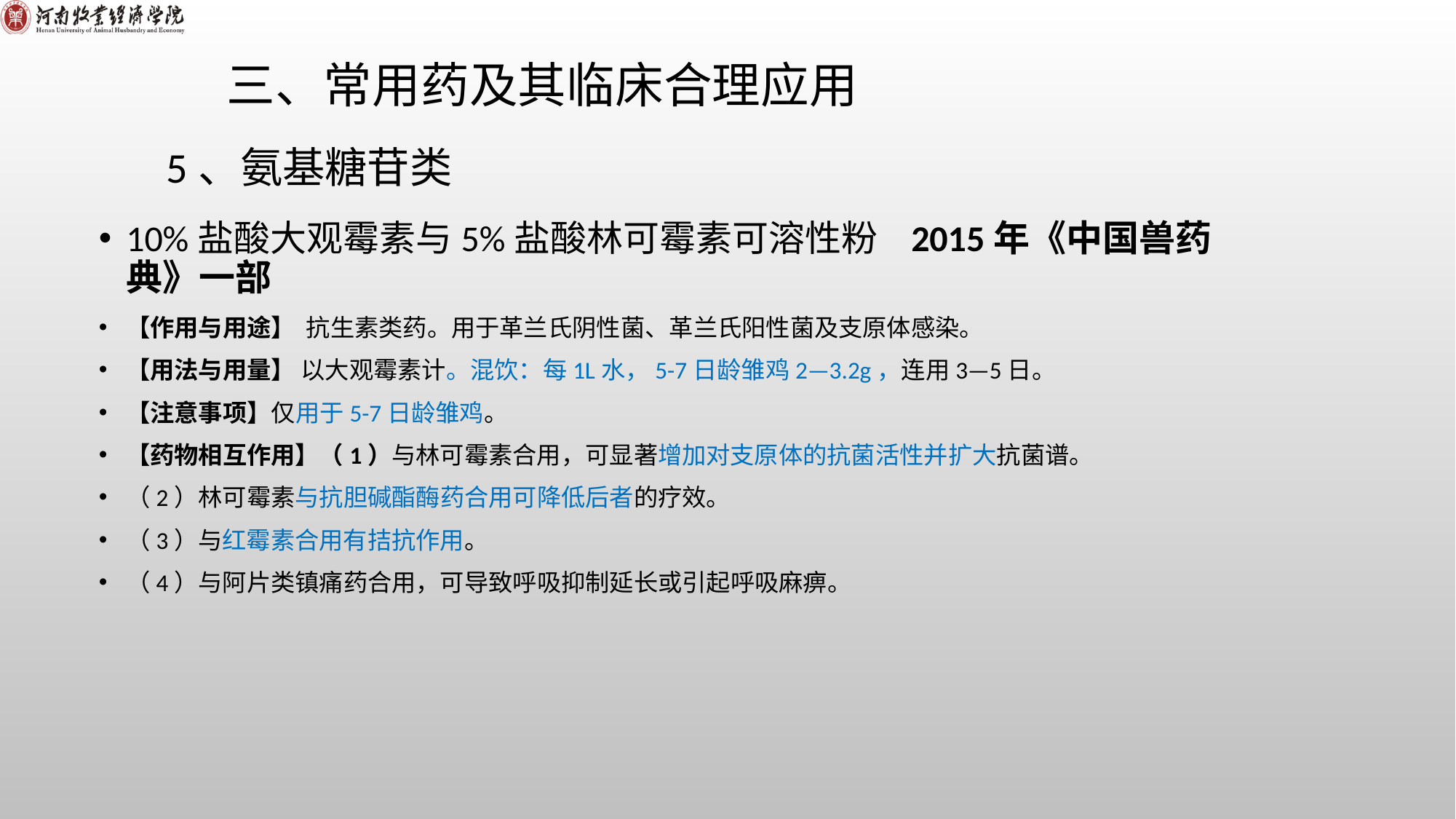

# 三、常用药及其临床合理应用
5、氨基糖苷类
10%盐酸大观霉素与5%盐酸林可霉素可溶性粉   2015年《中国兽药典》一部
【作用与用途】  抗生素类药。用于革兰氏阴性菌、革兰氏阳性菌及支原体感染。
【用法与用量】 以大观霉素计。混饮：每1L水，5-7日龄雏鸡2—3.2g，连用3—5日。
【注意事项】仅用于5-7日龄雏鸡。
【药物相互作用】（1）与林可霉素合用，可显著增加对支原体的抗菌活性并扩大抗菌谱。
（2）林可霉素与抗胆碱酯酶药合用可降低后者的疗效。
（3）与红霉素合用有拮抗作用。
（4）与阿片类镇痛药合用，可导致呼吸抑制延长或引起呼吸麻痹。